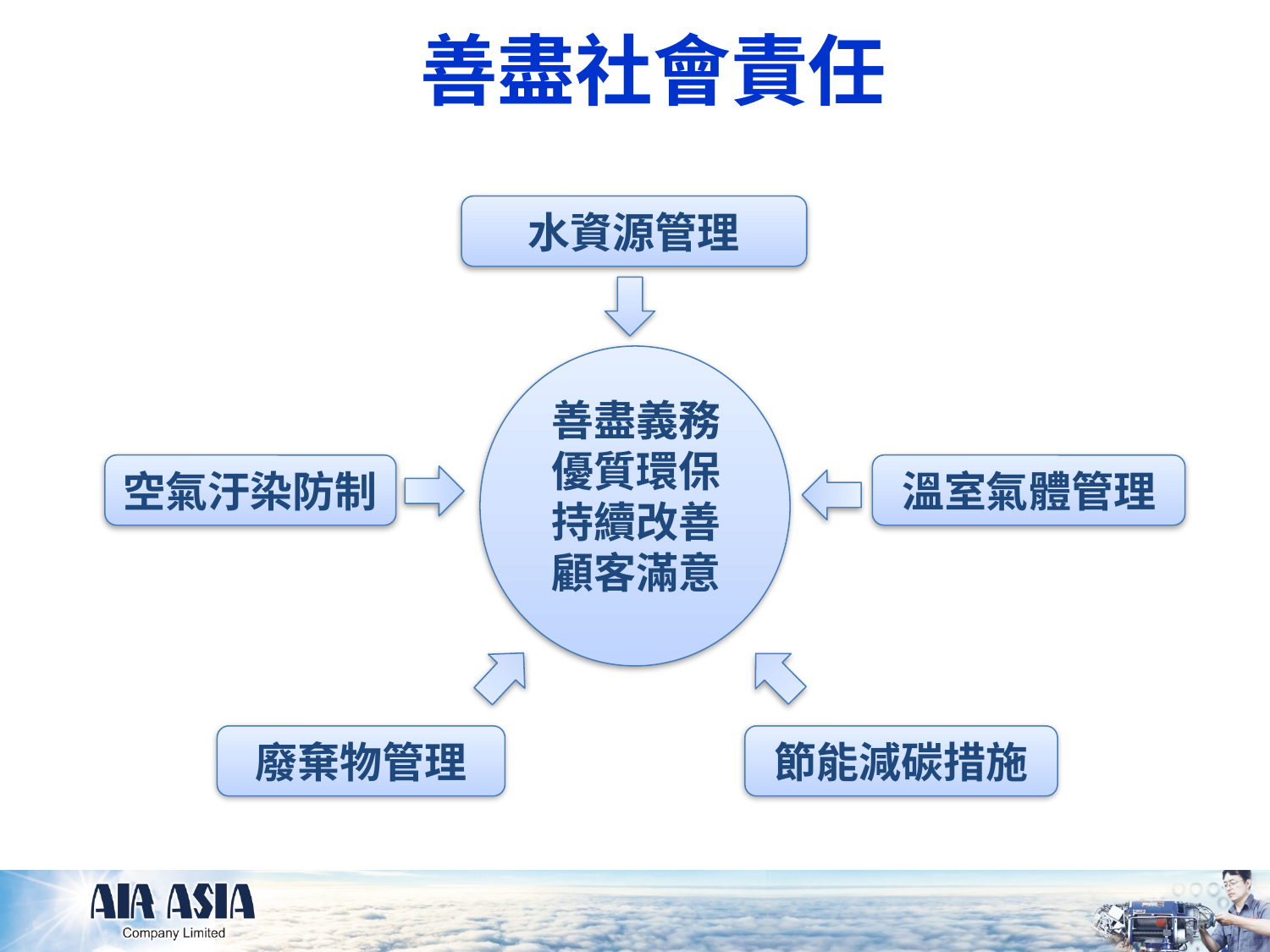

善盡社會責任
水資源管理

善盡義務
優質環保
持續改善
顧客滿意
空氣汙染防制
溫室氣體管理

廢棄物管理
節能減碳措施